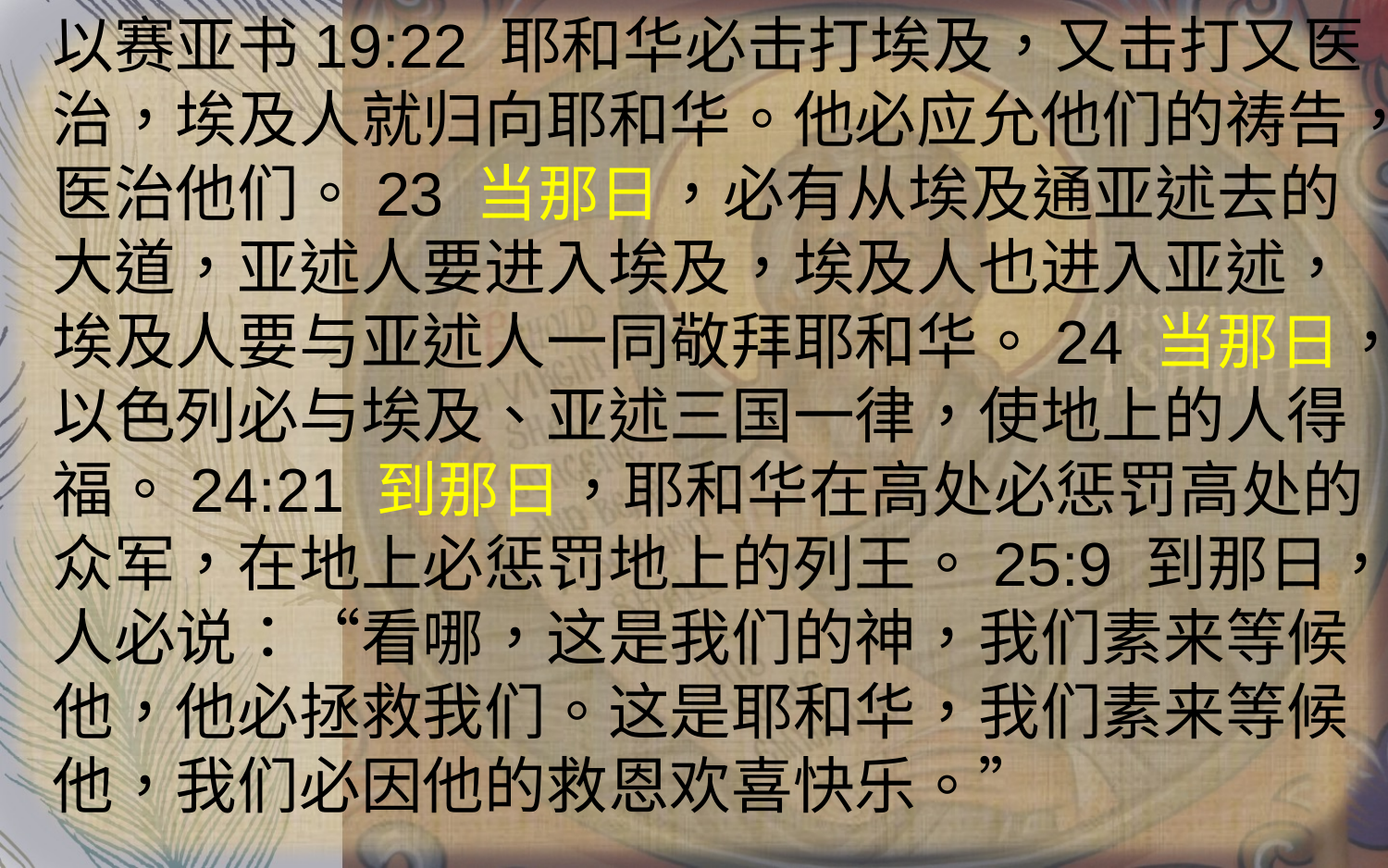

以赛亚书19:22 耶和华必击打埃及，又击打又医治，埃及人就归向耶和华。他必应允他们的祷告，医治他们。23 当那日，必有从埃及通亚述去的大道，亚述人要进入埃及，埃及人也进入亚述，埃及人要与亚述人一同敬拜耶和华。24 当那日，以色列必与埃及、亚述三国一律，使地上的人得福。24:21 到那日，耶和华在高处必惩罚高处的众军，在地上必惩罚地上的列王。25:9 到那日，人必说：“看哪，这是我们的神，我们素来等候他，他必拯救我们。这是耶和华，我们素来等候他，我们必因他的救恩欢喜快乐。”